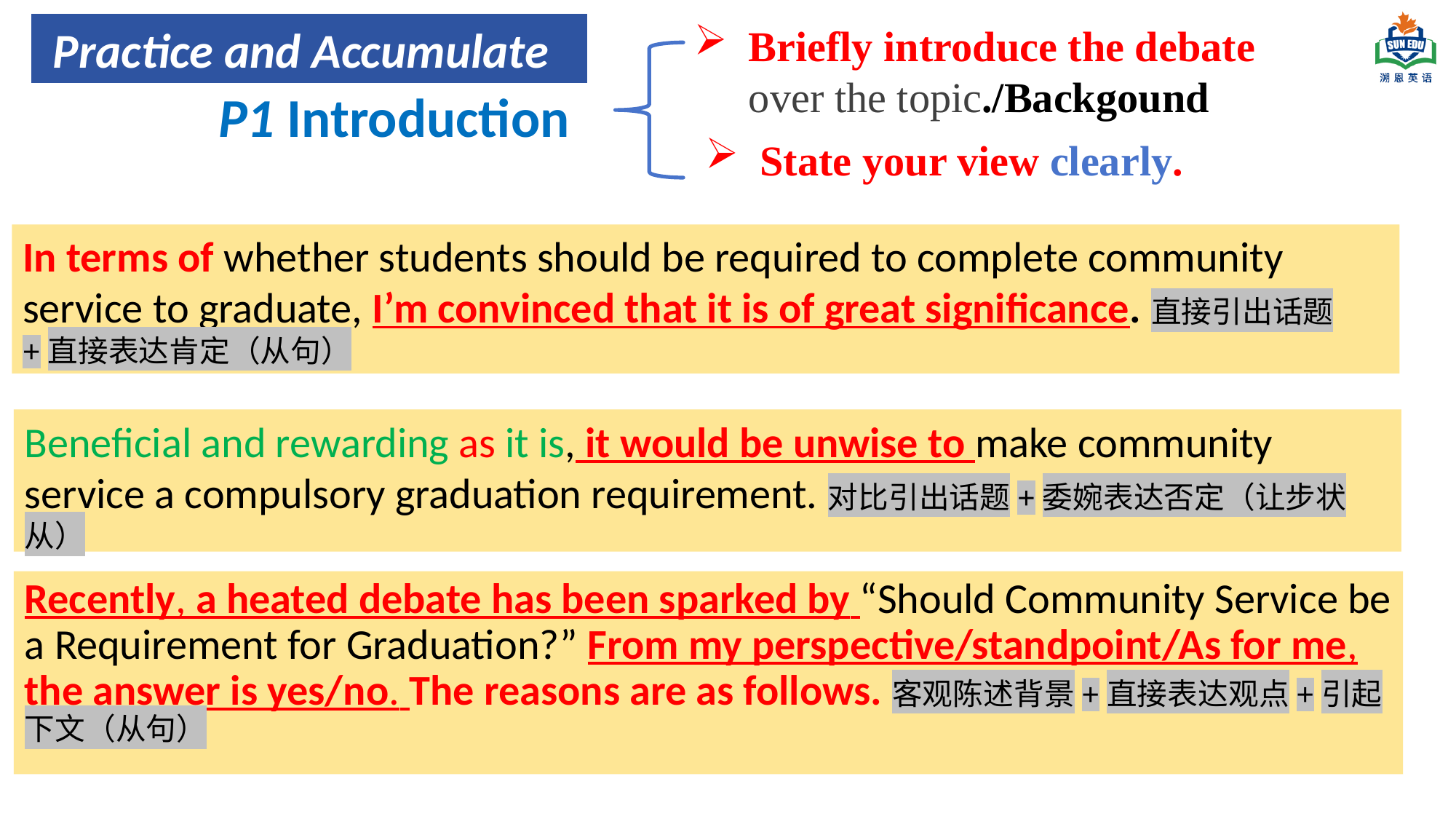

Practice and Accumulate
Briefly introduce the debate over the topic./Backgound

P1 Introduction
State your view clearly.
In terms of whether students should be required to complete community service to graduate, I’m convinced that it is of great significance.直接引出话题+直接表达肯定（从句）
Beneficial and rewarding as it is, it would be unwise to make community service a compulsory graduation requirement.对比引出话题+委婉表达否定（让步状从）
Recently, a heated debate has been sparked by “Should Community Service be a Requirement for Graduation?” From my perspective/standpoint/As for me, the answer is yes/no. The reasons are as follows.客观陈述背景+直接表达观点+引起下文（从句）